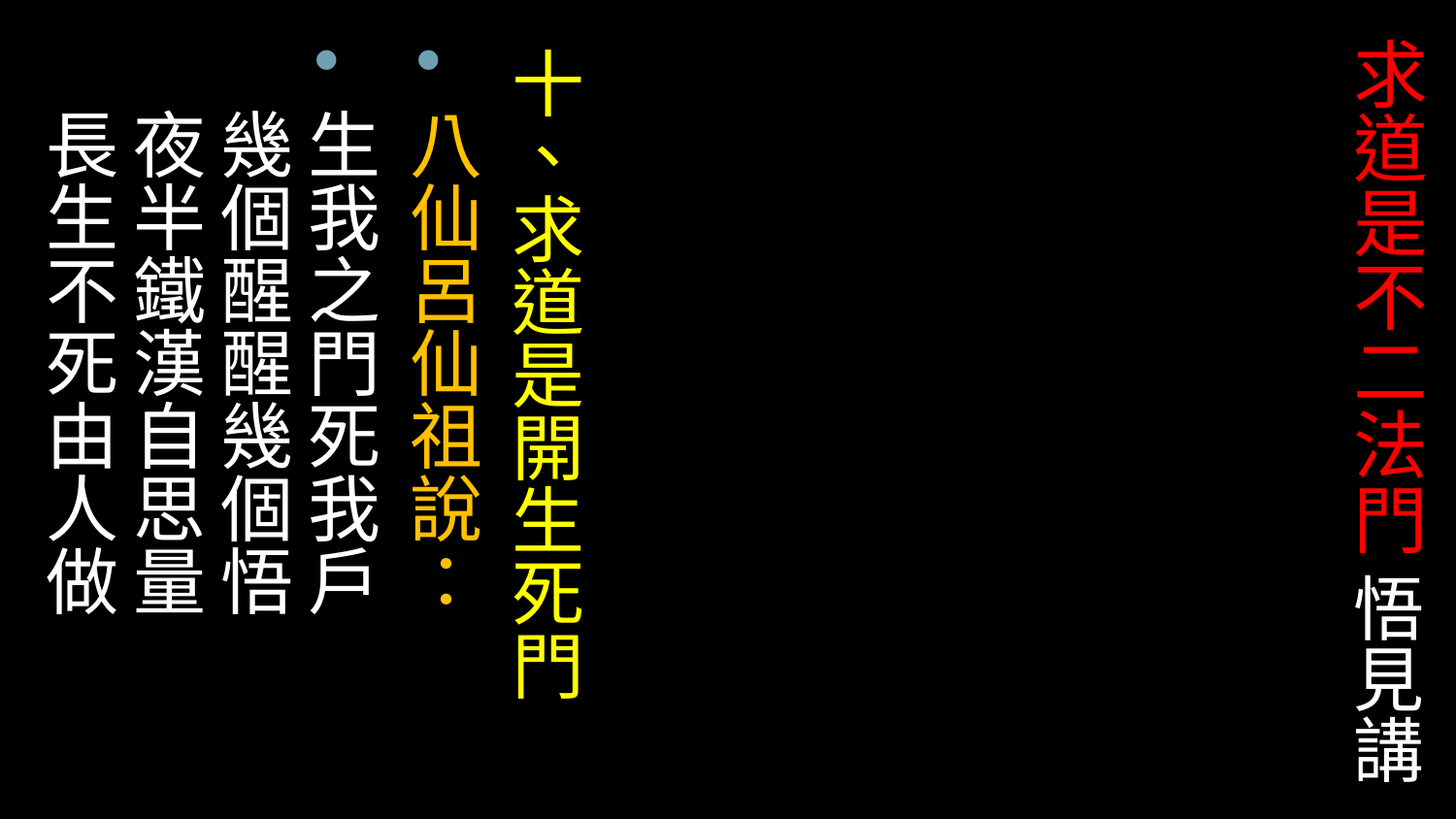

十、求道是開生死門
八仙呂仙祖說：
生我之門死我戶 
幾個醒醒幾個悟
夜半鐵漢自思量 
長生不死由人做
# 求道是不二法門 悟見講